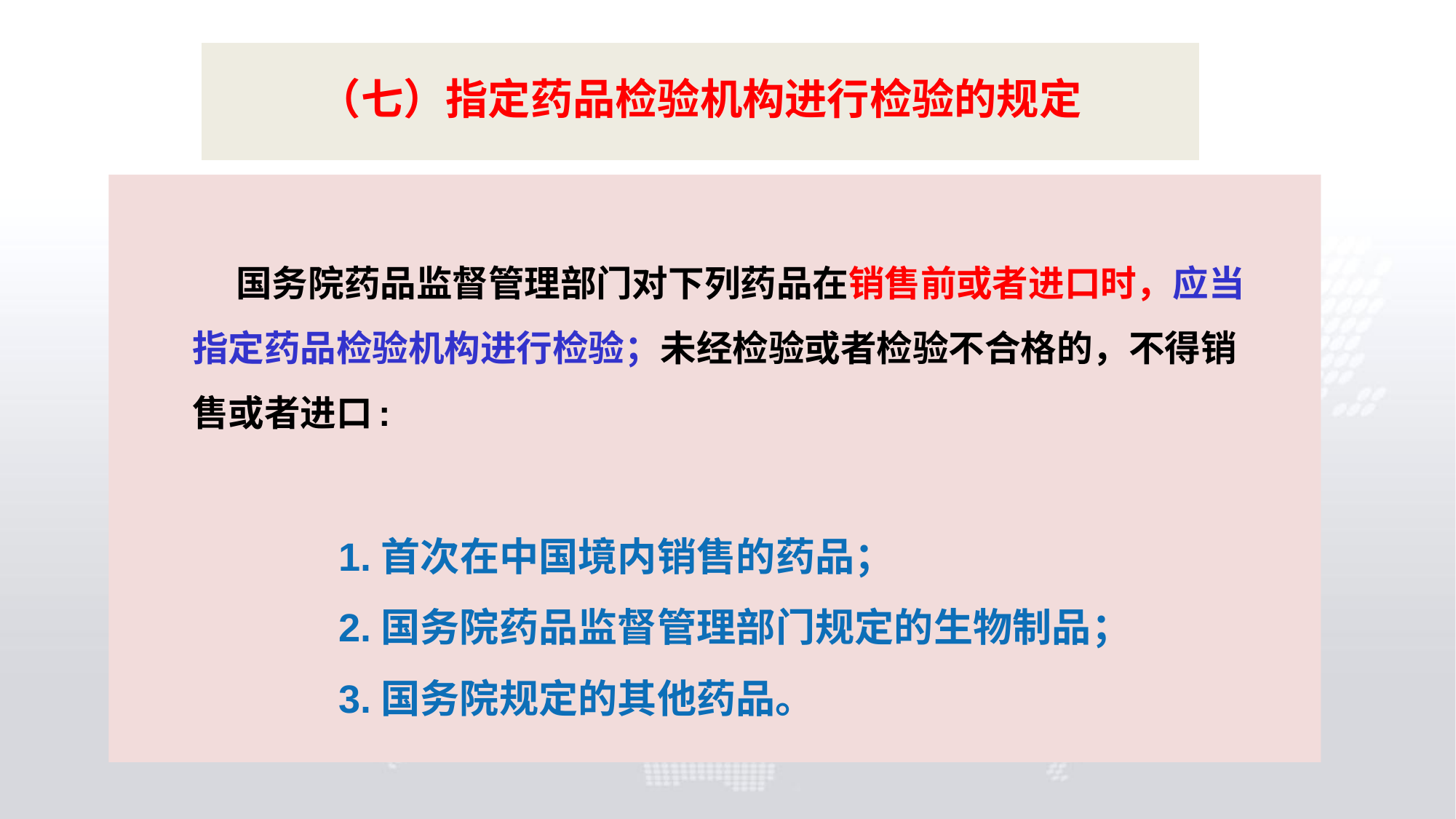

（七）指定药品检验机构进行检验的规定

          国务院药品监督管理部门对下列药品在销售前或者进口时，应当指定药品检验机构进行检验；未经检验或者检验不合格的，不得销售或者进口:
1.首次在中国境内销售的药品；
2.国务院药品监督管理部门规定的生物制品；
3.国务院规定的其他药品。
4